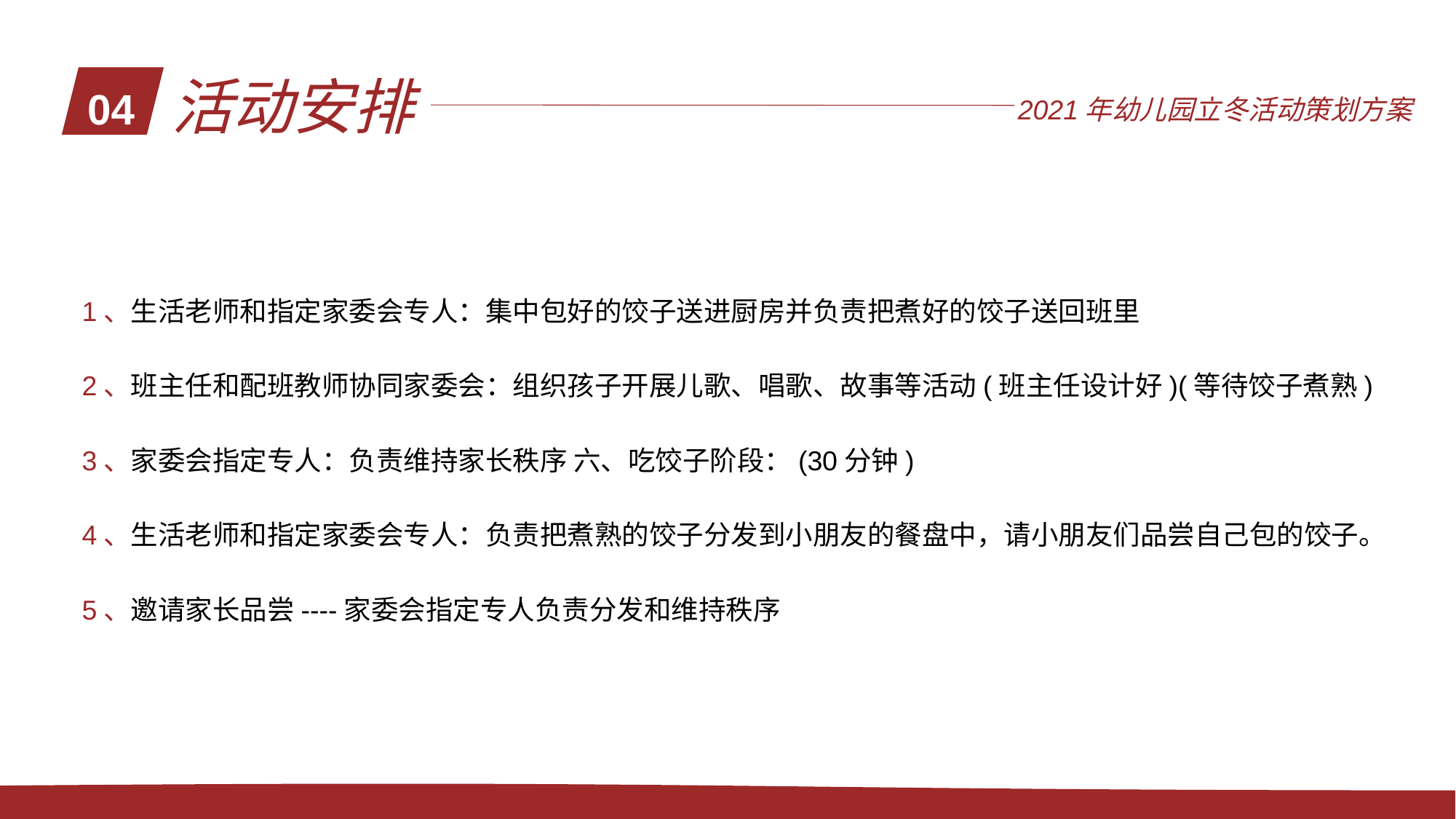

1、生活老师和指定家委会专人：集中包好的饺子送进厨房并负责把煮好的饺子送回班里
2、班主任和配班教师协同家委会：组织孩子开展儿歌、唱歌、故事等活动(班主任设计好)(等待饺子煮熟)
3、家委会指定专人：负责维持家长秩序 六、吃饺子阶段：(30分钟)
4、生活老师和指定家委会专人：负责把煮熟的饺子分发到小朋友的餐盘中，请小朋友们品尝自己包的饺子。
5、邀请家长品尝----家委会指定专人负责分发和维持秩序